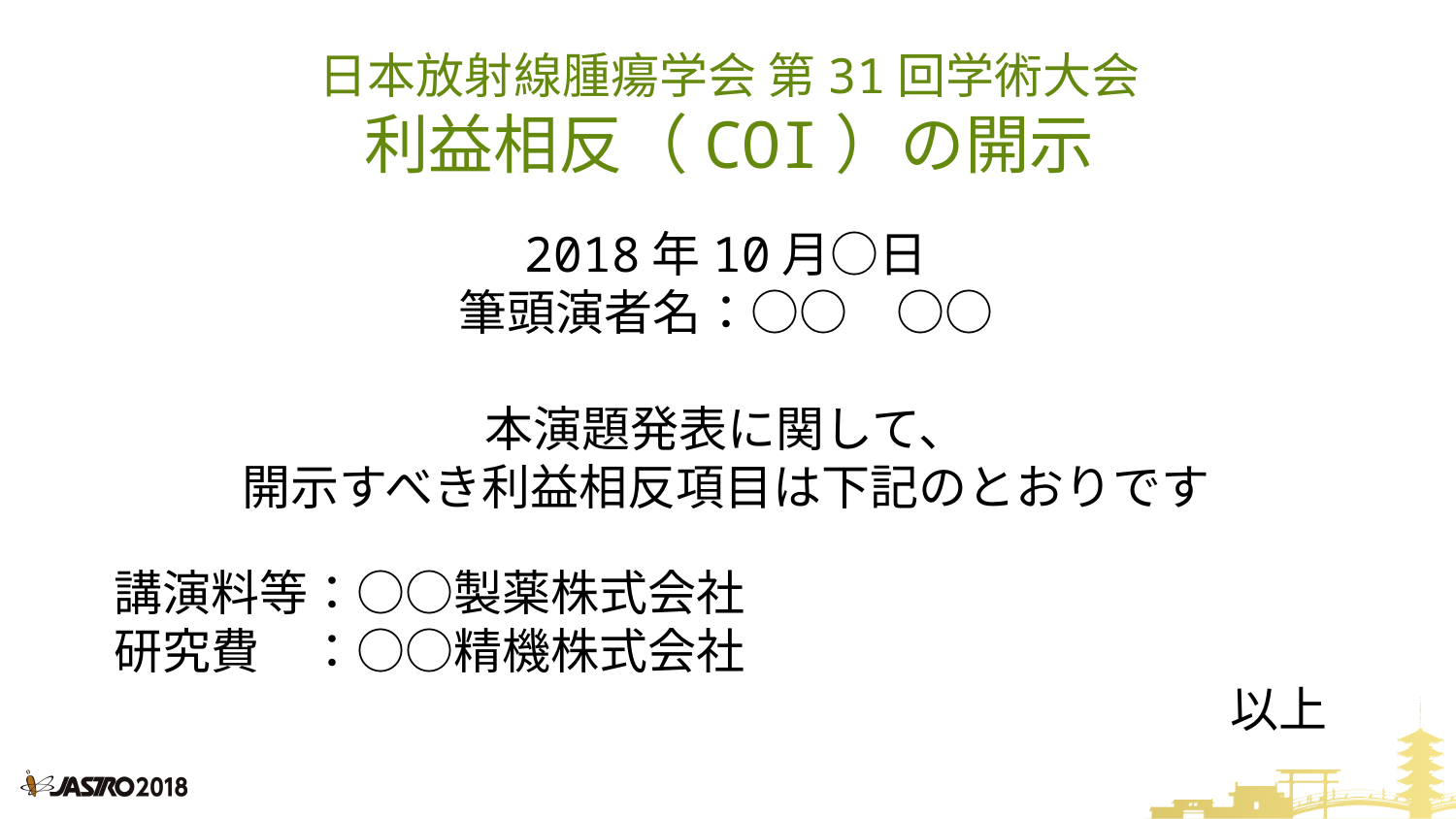

日本放射線腫瘍学会 第31回学術大会
利益相反（COI）の開示
2018年10月○日
筆頭演者名：○○　○○

本演題発表に関して、
開示すべき利益相反項目は下記のとおりです
講演料等：○○製薬株式会社
研究費　：○○精機株式会社
　　　　　　　　　　　　　　　　　　　　　　　以上